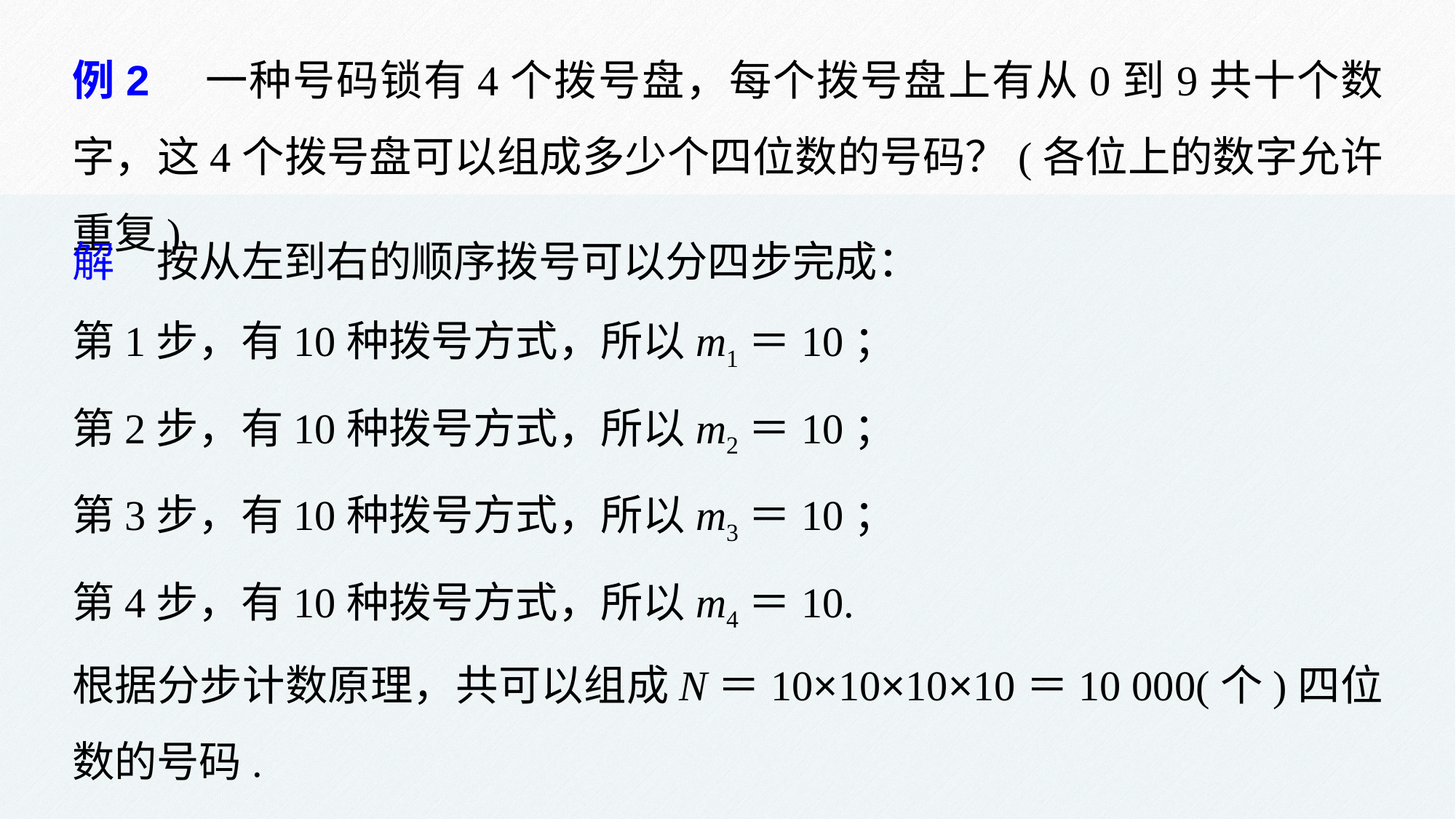

例2　一种号码锁有4个拨号盘，每个拨号盘上有从0到9共十个数字，这4个拨号盘可以组成多少个四位数的号码？(各位上的数字允许重复)
解　按从左到右的顺序拨号可以分四步完成：
第1步，有10种拨号方式，所以m1＝10；
第2步，有10种拨号方式，所以m2＝10；
第3步，有10种拨号方式，所以m3＝10；
第4步，有10种拨号方式，所以m4＝10.
根据分步计数原理，共可以组成N＝10×10×10×10＝10 000(个)四位数的号码.